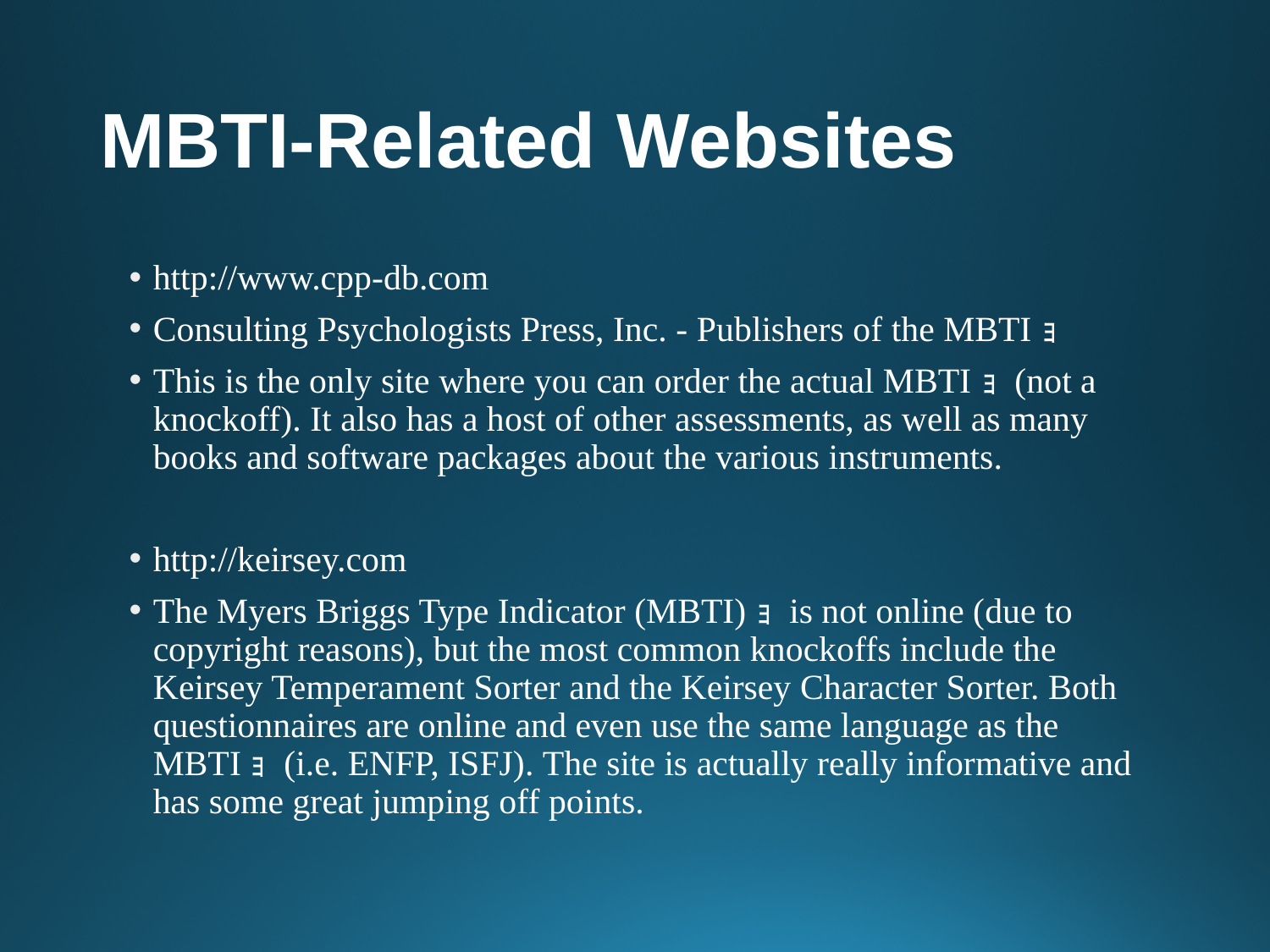

# MBTI-Related Websites
http://www.cpp-db.com
Consulting Psychologists Press, Inc. - Publishers of the MBTIｮ
This is the only site where you can order the actual MBTIｮ (not a knockoff). It also has a host of other assessments, as well as many books and software packages about the various instruments.

http://keirsey.com
The Myers Briggs Type Indicator (MBTI)ｮ is not online (due to copyright reasons), but the most common knockoffs include the Keirsey Temperament Sorter and the Keirsey Character Sorter. Both questionnaires are online and even use the same language as the MBTIｮ (i.e. ENFP, ISFJ). The site is actually really informative and has some great jumping off points.